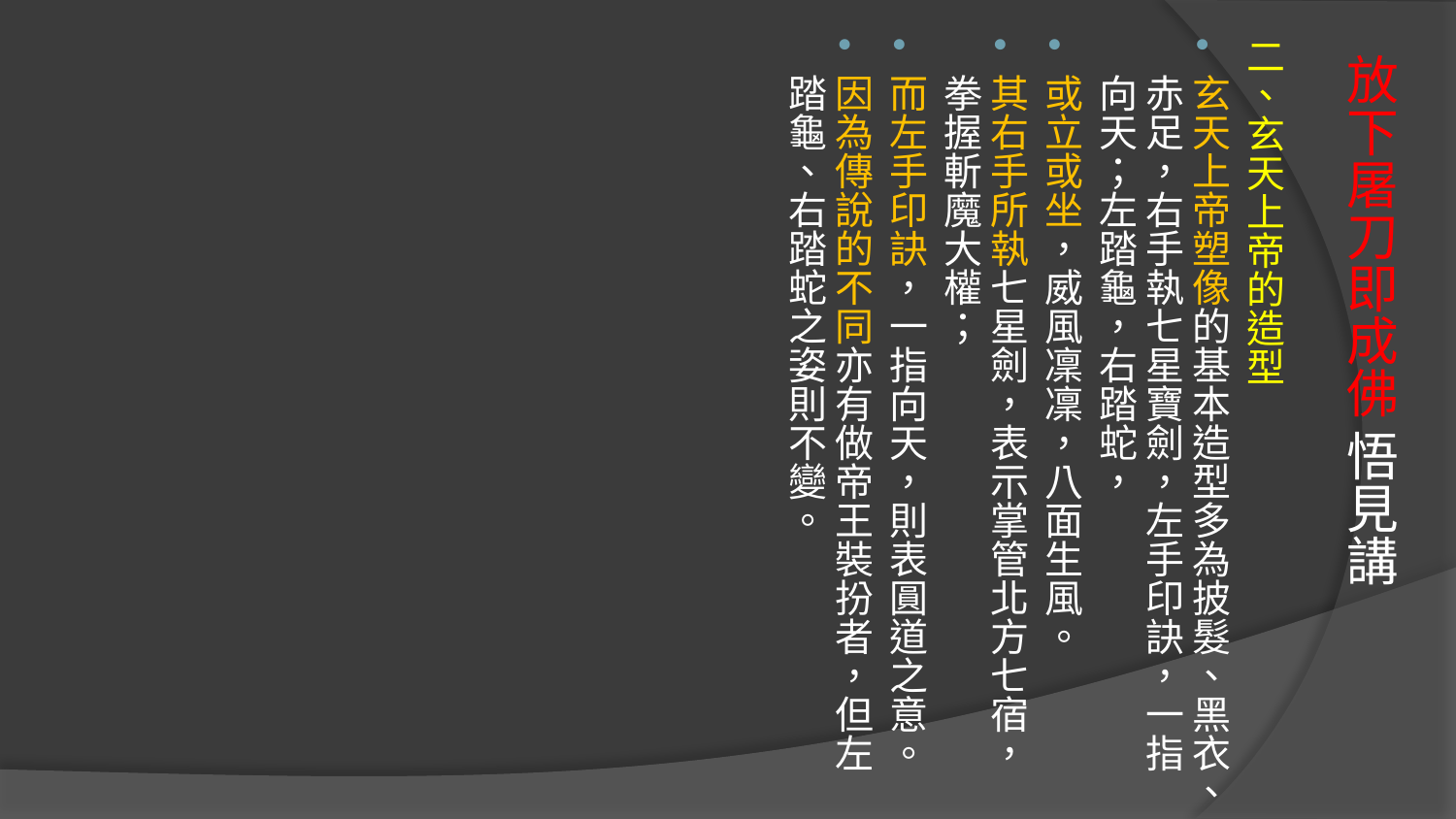

二、玄天上帝的造型
玄天上帝塑像的基本造型多為披髮、黑衣、赤足，右手執七星寶劍，左手印訣，一指向天；左踏龜，右踏蛇，
或立或坐，威風凜凜，八面生風。
其右手所執七星劍，表示掌管北方七宿，拳握斬魔大權；
而左手印訣，一指向天，則表圓道之意。
因為傳說的不同亦有做帝王裝扮者，但左踏龜、右踏蛇之姿則不變。

# 放下屠刀即成佛 悟見講